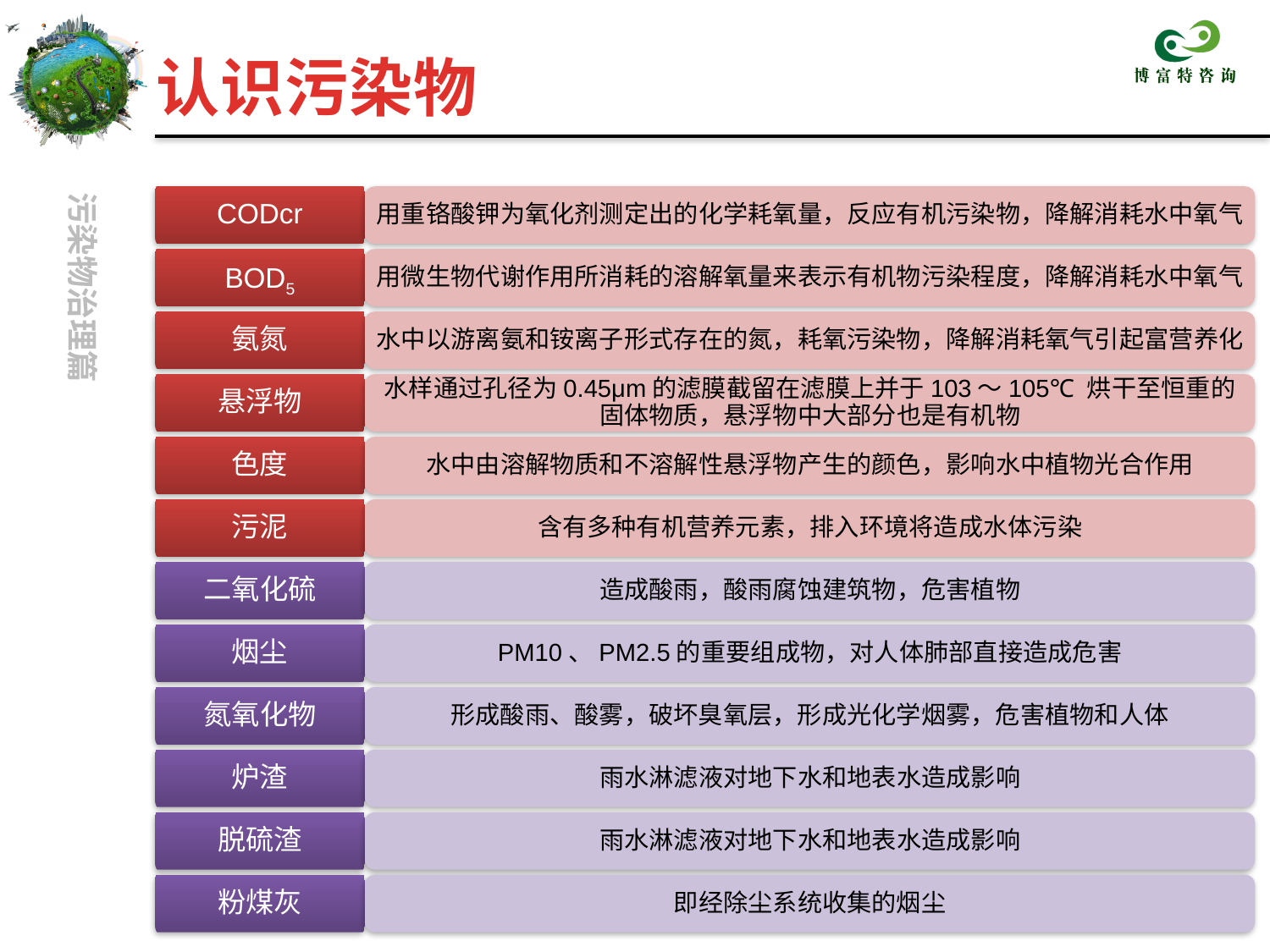

认识污染物
CODcr
用重铬酸钾为氧化剂测定出的化学耗氧量，反应有机污染物，降解消耗水中氧气
BOD5
用微生物代谢作用所消耗的溶解氧量来表示有机物污染程度，降解消耗水中氧气
氨氮
水中以游离氨和铵离子形式存在的氮，耗氧污染物，降解消耗氧气引起富营养化
悬浮物
水样通过孔径为0.45μm的滤膜截留在滤膜上并于103～105℃ 烘干至恒重的固体物质，悬浮物中大部分也是有机物
色度
水中由溶解物质和不溶解性悬浮物产生的颜色，影响水中植物光合作用
污泥
含有多种有机营养元素，排入环境将造成水体污染
二氧化硫
造成酸雨，酸雨腐蚀建筑物，危害植物
烟尘
PM10、PM2.5的重要组成物，对人体肺部直接造成危害
氮氧化物
形成酸雨、酸雾，破坏臭氧层，形成光化学烟雾，危害植物和人体
炉渣
雨水淋滤液对地下水和地表水造成影响
脱硫渣
雨水淋滤液对地下水和地表水造成影响
粉煤灰
即经除尘系统收集的烟尘